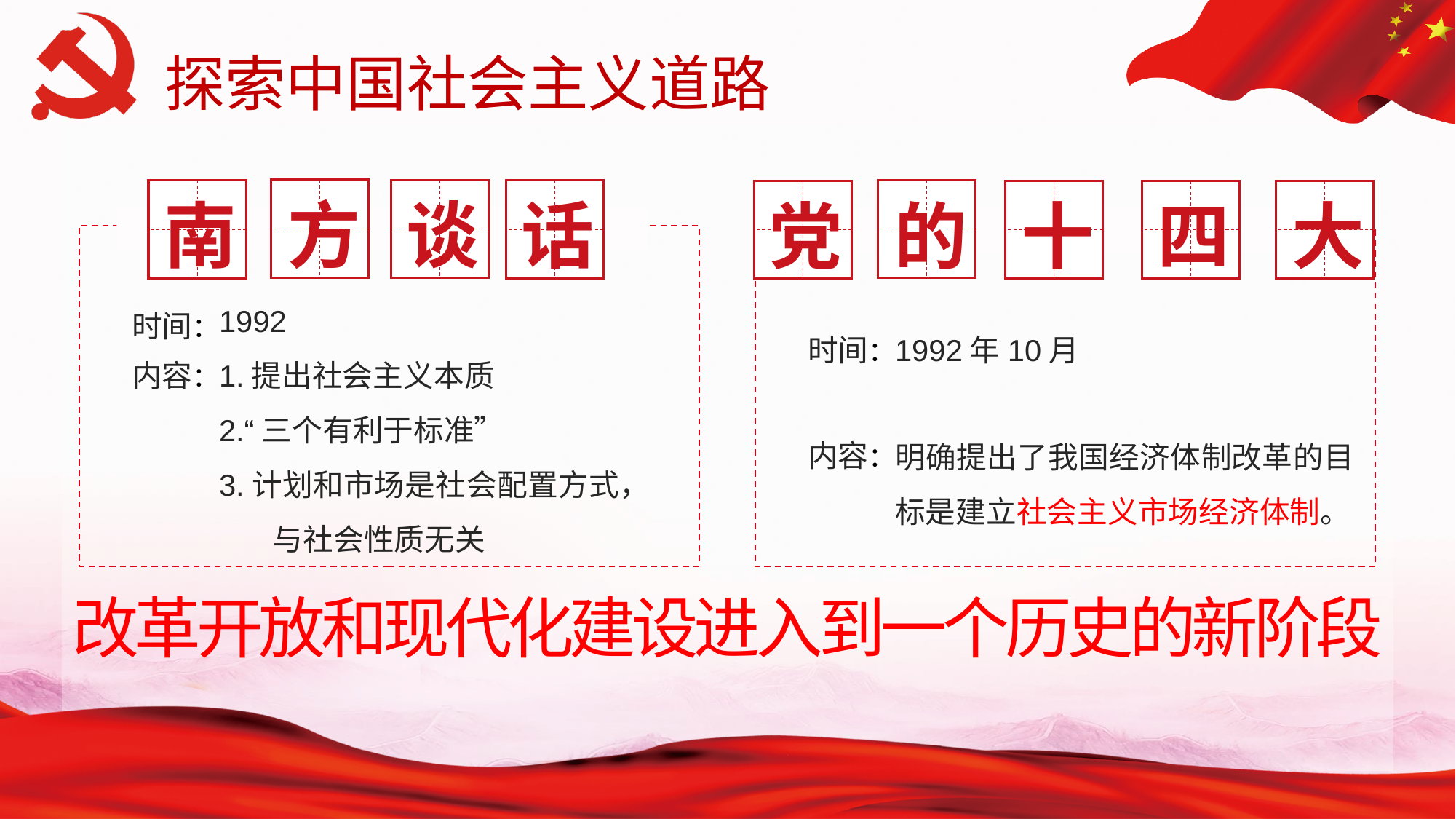

探索中国社会主义道路

方

谈

南

话

1992
1.提出社会主义本质
2.“三个有利于标准”
3.计划和市场是社会配置方式，             与社会性质无关
时间：
内容：

的

十

党

四

大

时间：
1992年10月

明确提出了我国经济体制改革的目标是建立社会主义市场经济体制。
内容：
改革开放和现代化建设进入到一个历史的新阶段